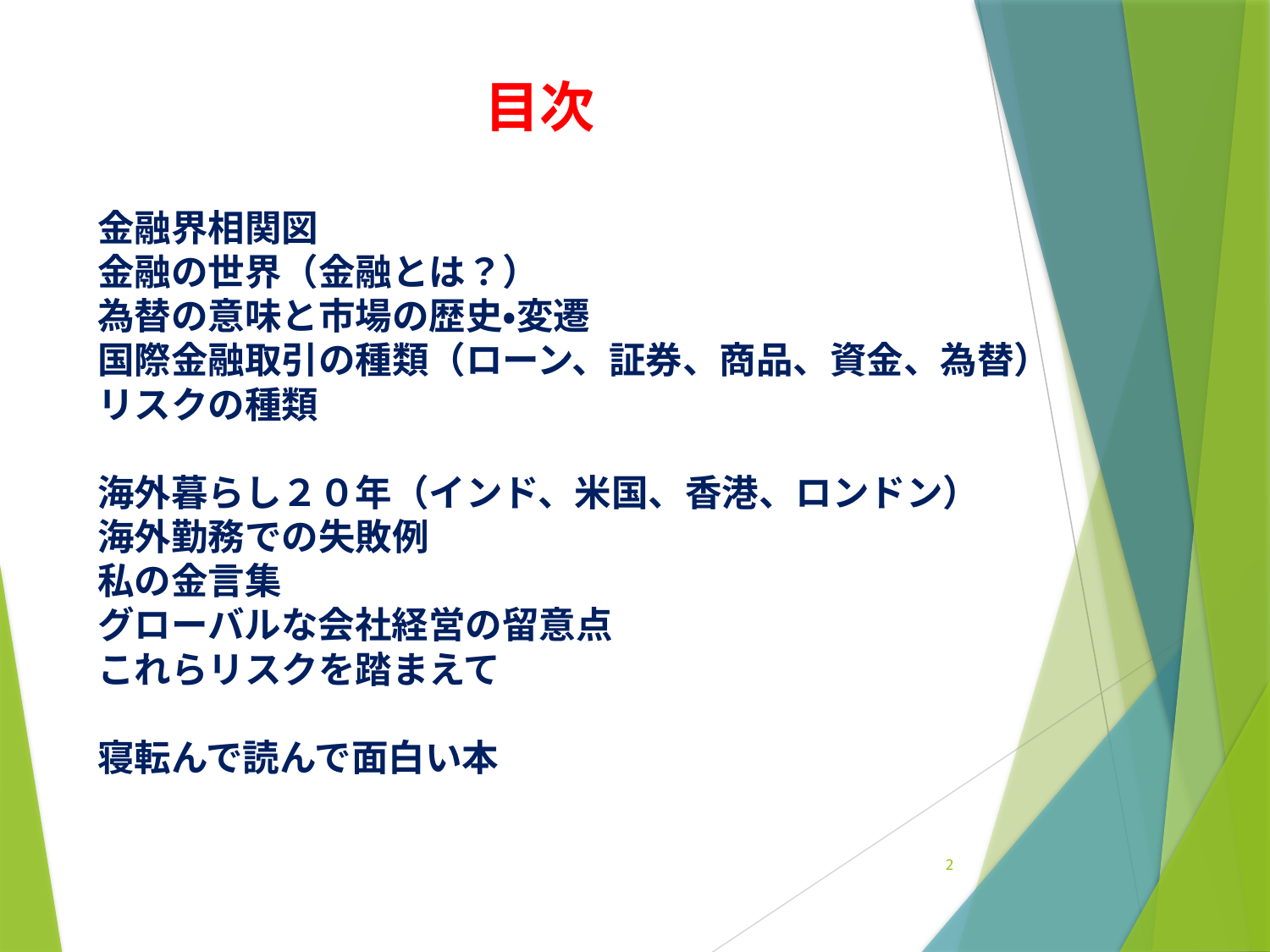

# 目次 金融界相関図 金融の世界（金融とは？） 為替の意味と市場の歴史・変遷 国際金融取引の種類（ローン、証券、商品、資金、為替） リスクの種類 海外暮らし２０年（インド、米国、香港、ロンドン） 海外勤務での失敗例 私の金言集 グローバルな会社経営の留意点 これらリスクを踏まえて 寝転んで読んで面白い本
2